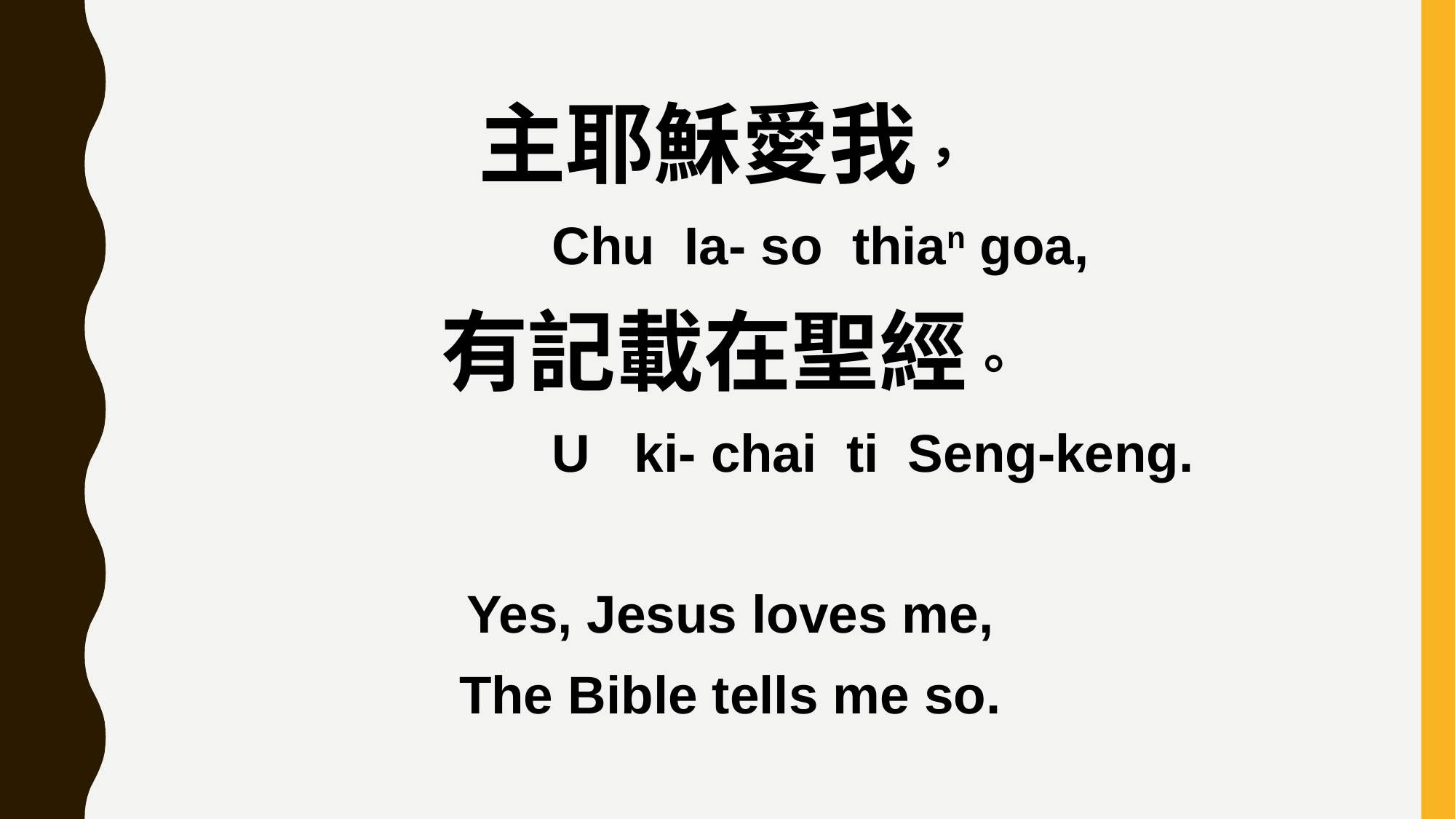

主耶穌愛我，
                        Chu  Ia- so  thian goa,
有記載在聖經。
                        U   ki- chai  ti  Seng-keng.

Yes, Jesus loves me,
The Bible tells me so.